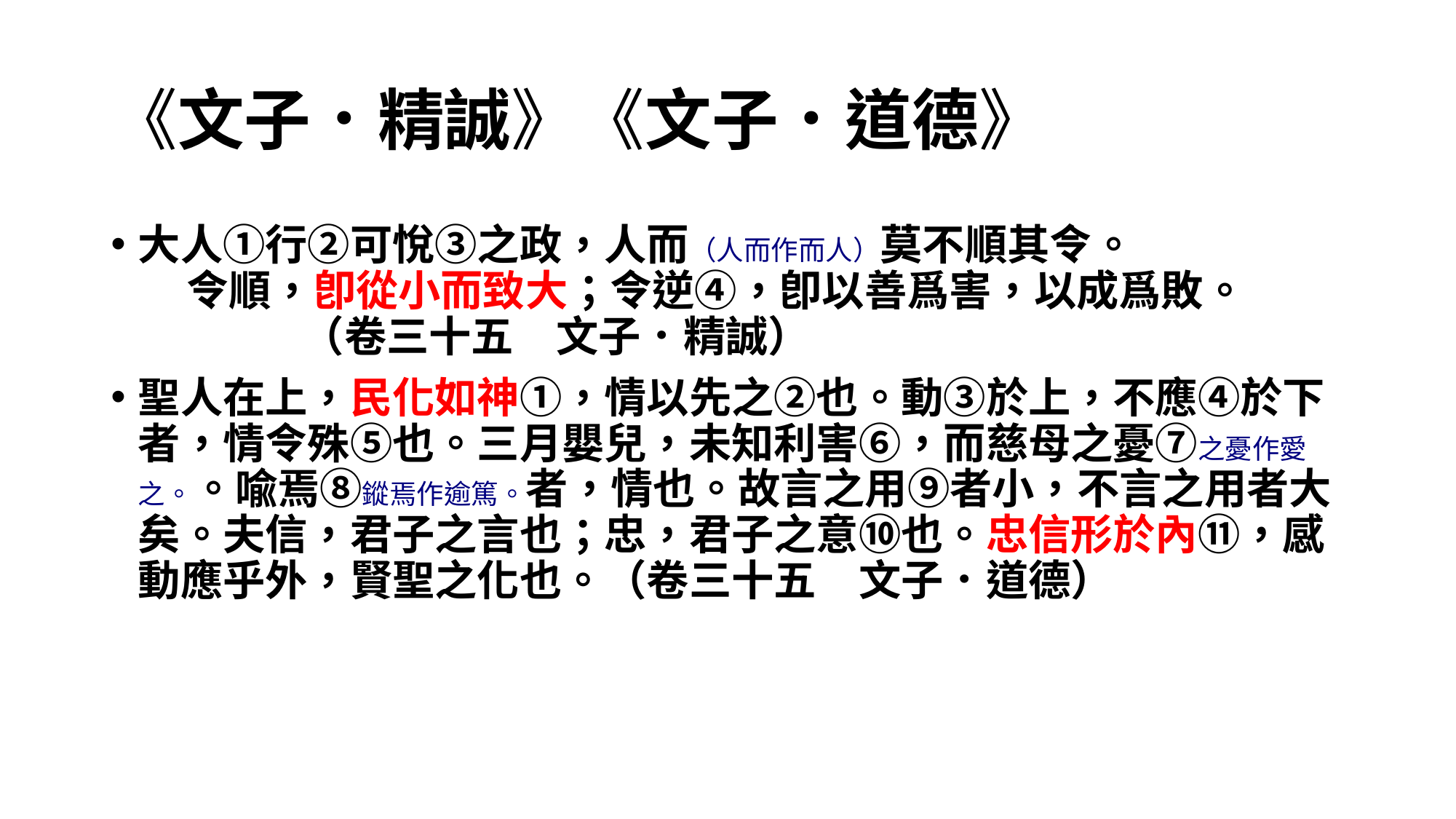

# 《文子．精誠》《文子．道德》
大人①行②可悅③之政，人而（人而作而人）莫不順其令。                           令順，卽從小而致大；令逆④，卽以善爲害，以成爲敗。                            （卷三十五　文子．精誠）
聖人在上，民化如神①，情以先之②也。動③於上，不應④於下者，情令殊⑤也。三月嬰兒，未知利害⑥，而慈母之憂⑦之憂作愛之。。喩焉⑧鏦焉作逾篤。者，情也。故言之用⑨者小，不言之用者大矣。夫信，君子之言也；忠，君子之意⑩也。忠信形於內⑪，感動應乎外，賢聖之化也。（卷三十五　文子．道德）